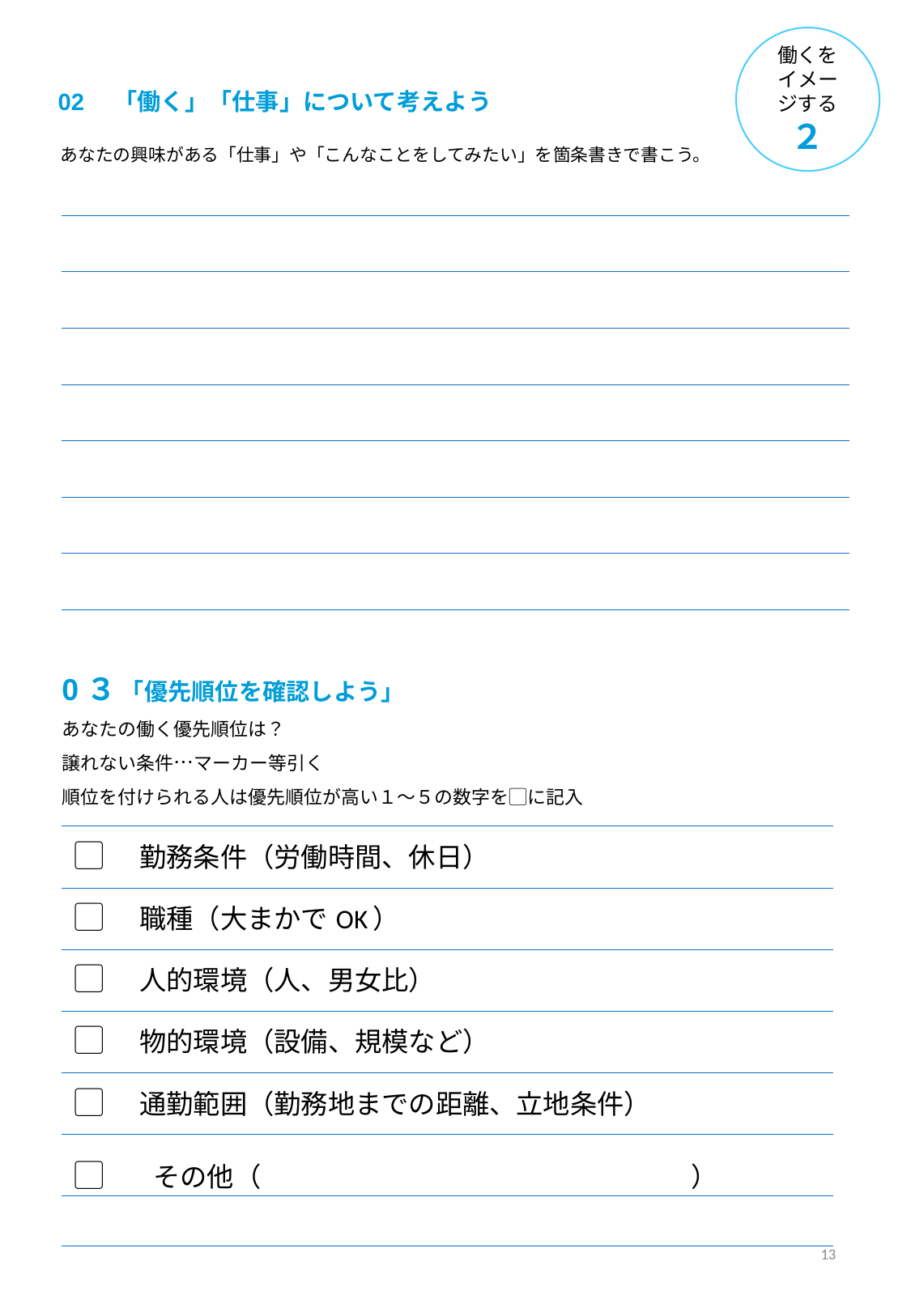

働くをイメージする
２
02　「働く」「仕事」について考えよう
あなたの興味がある「仕事」や「こんなことをしてみたい」を箇条書きで書こう。

|  |
| --- |
|  |
|  |
|  |
|  |
|  |
|  |
|  |
0３ 「優先順位を確認しよう」
あなたの働く優先順位は？
譲れない条件…マーカー等引く
順位を付けられる人は優先順位が高い１～５の数字を▢に記入
| ▢　勤務条件（労働時間、休日） |
| --- |
| ▢　職種（大まかでOK） |
| ▢　人的環境（人、男女比） |
| ▢　物的環境（設備、規模など） |
| ▢　通勤範囲（勤務地までの距離、立地条件） |
| ▢　その他（　　　　　　　　　　　　　　　　） |
|  |
|  |
13